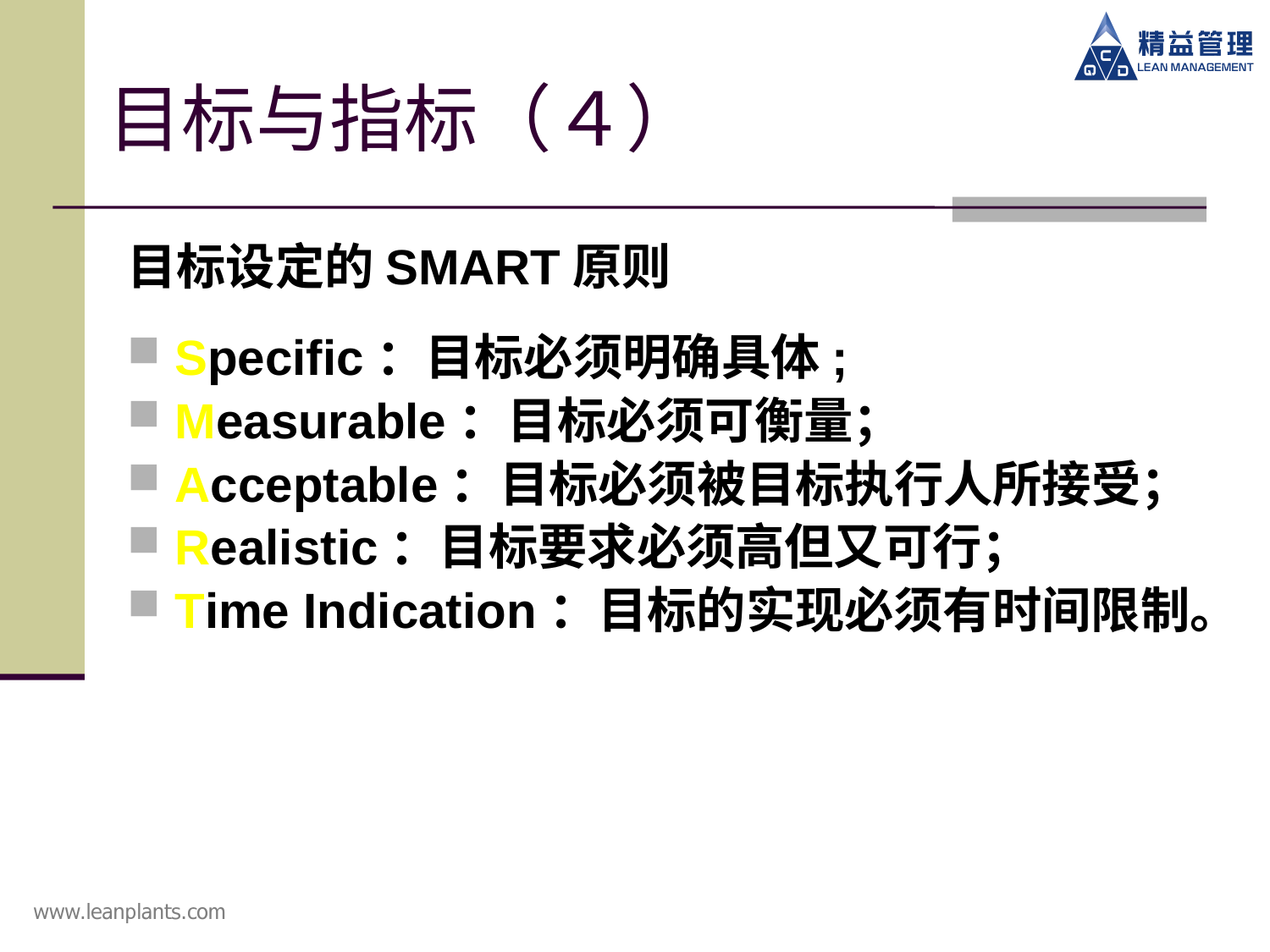

# 目标与指标（４）
目标设定的SMART原则

Specific：目标必须明确具体;
Measurable：目标必须可衡量；
Acceptable：目标必须被目标执行人所接受；
Realistic：目标要求必须高但又可行；
Time Indication：目标的实现必须有时间限制。

73